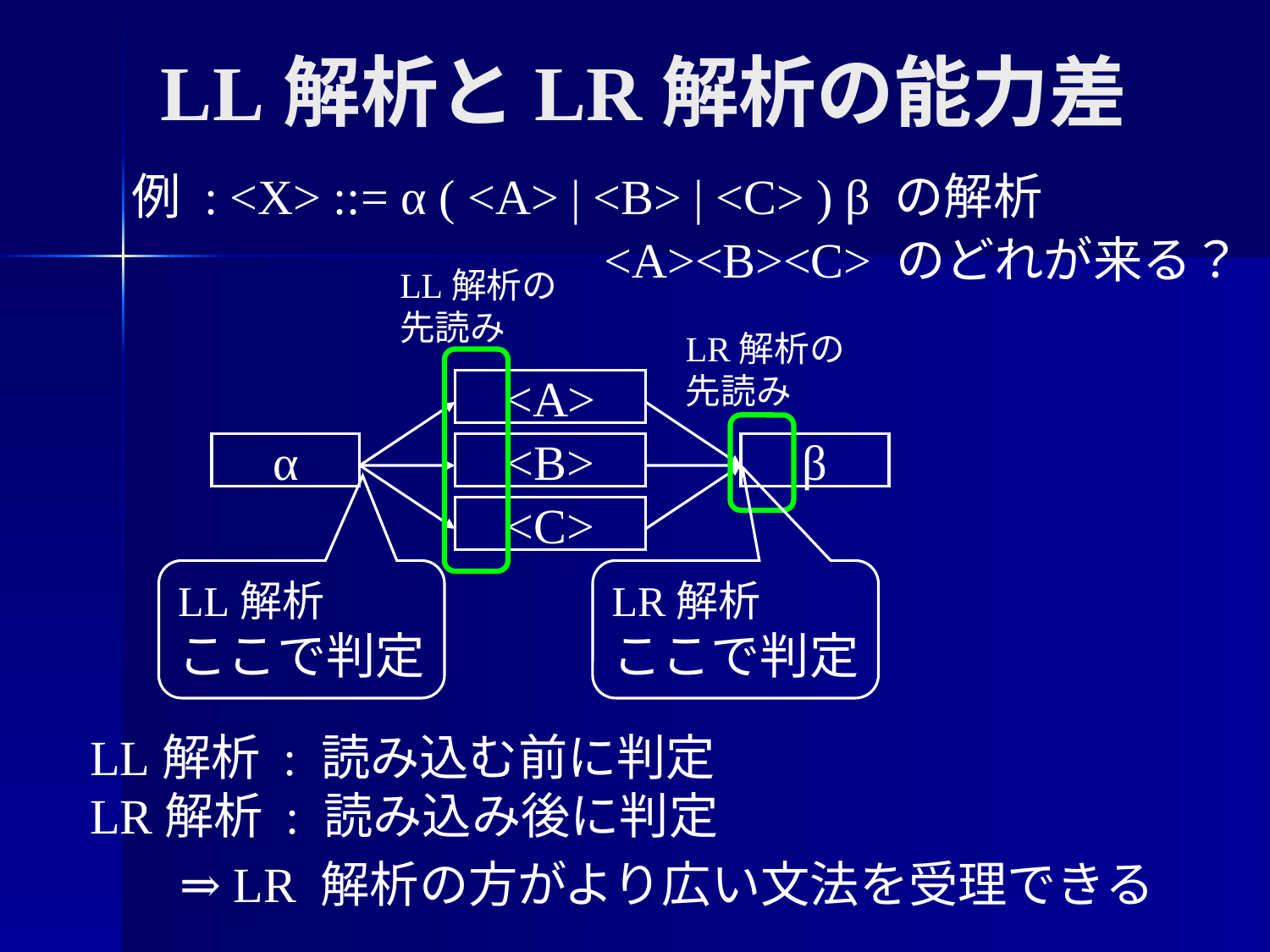

# LL解析とLR解析の能力差
例 : <X> ::= α ( <A> | <B> | <C> ) β の解析
<A><B><C> のどれが来る？
LL解析の
先読み

LR解析の
先読み

<A>

α
<B>
β

<C>
LL解析
ここで判定
LR解析
ここで判定
LL解析 : 読み込む前に判定
LR解析 : 読み込み後に判定
⇒ LR 解析の方がより広い文法を受理できる